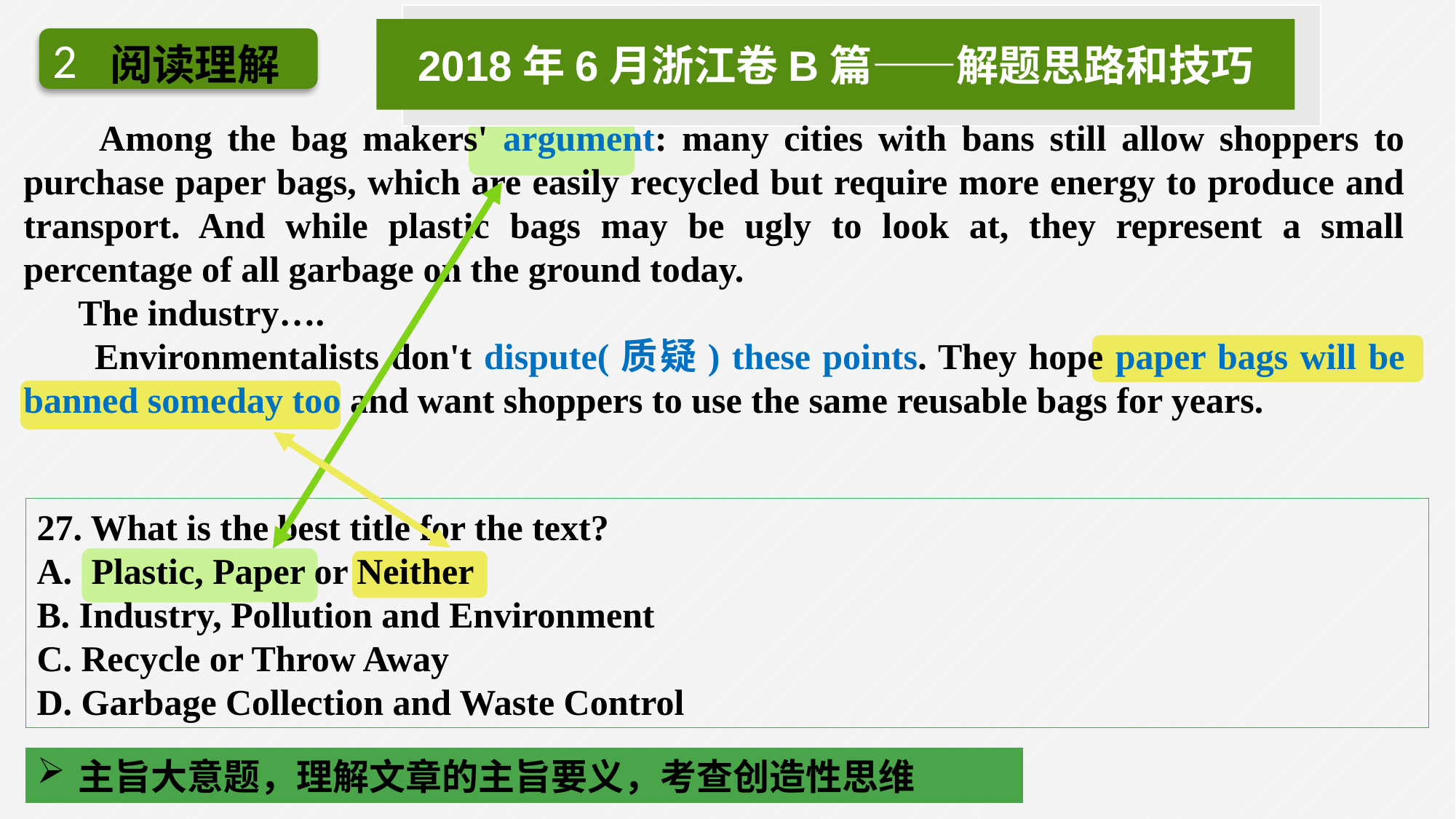

2018年6月浙江卷B篇——解题思路和技巧
2
阅读理解
     Among the bag makers' argument: many cities with bans still allow shoppers to purchase paper bags, which are easily recycled but require more energy to produce and transport. And while plastic bags may be ugly to look at, they represent a small percentage of all garbage on the ground today.
      The industry….
      Environmentalists don't dispute(质疑) these points. They hope paper bags will be banned someday too and want shoppers to use the same reusable bags for years.

27. What is the best title for the text?
Plastic, Paper or Neither
B. Industry, Pollution and Environment
C. Recycle or Throw Away
D. Garbage Collection and Waste Control

主旨大意题，理解文章的主旨要义，考查创造性思维